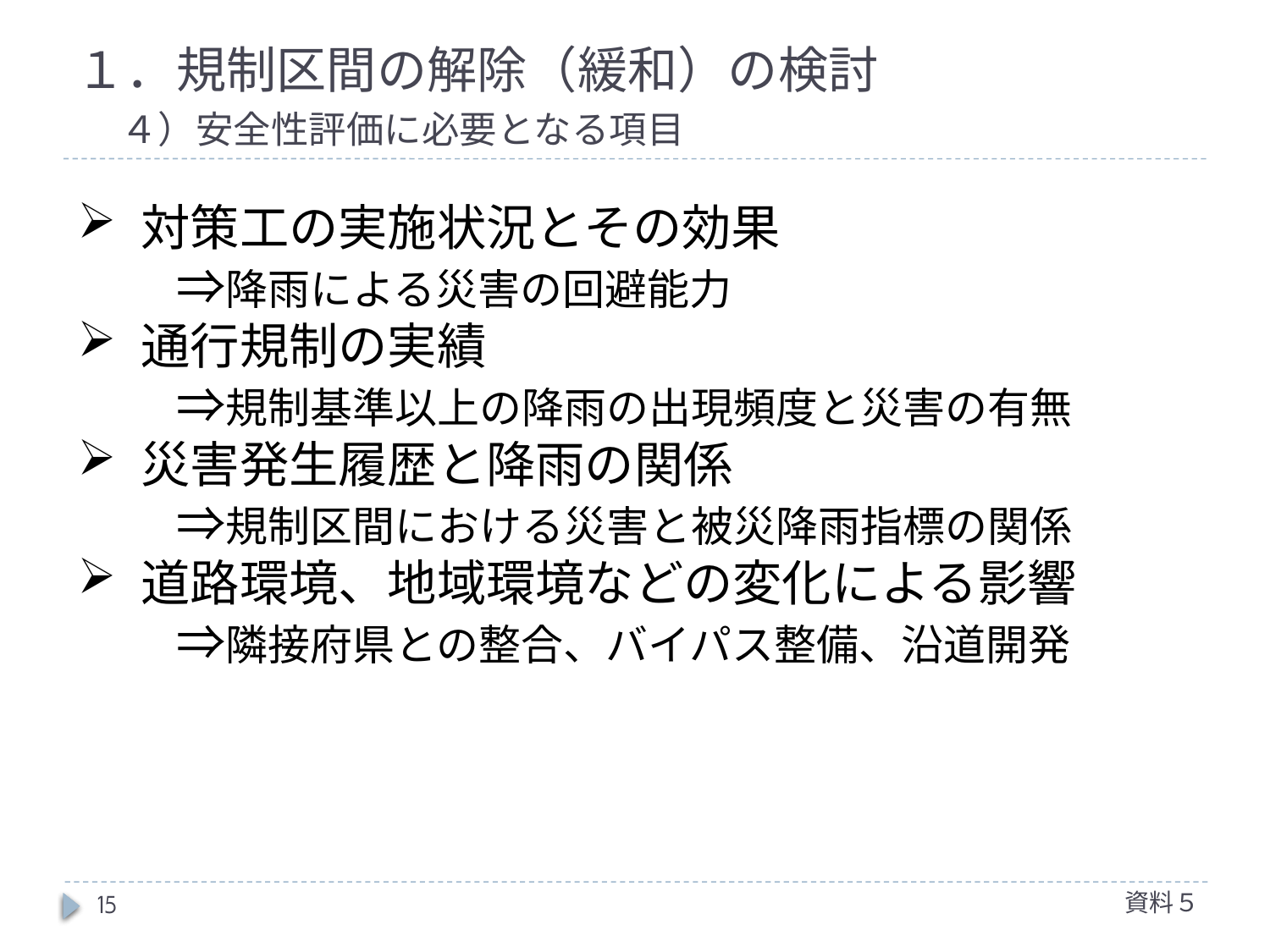

# １．規制区間の解除（緩和）の検討 　４）安全性評価に必要となる項目
対策工の実施状況とその効果
　　⇒降雨による災害の回避能力
通行規制の実績
　　⇒規制基準以上の降雨の出現頻度と災害の有無
災害発生履歴と降雨の関係
　　⇒規制区間における災害と被災降雨指標の関係
道路環境、地域環境などの変化による影響
　　⇒隣接府県との整合、バイパス整備、沿道開発
資料５
15